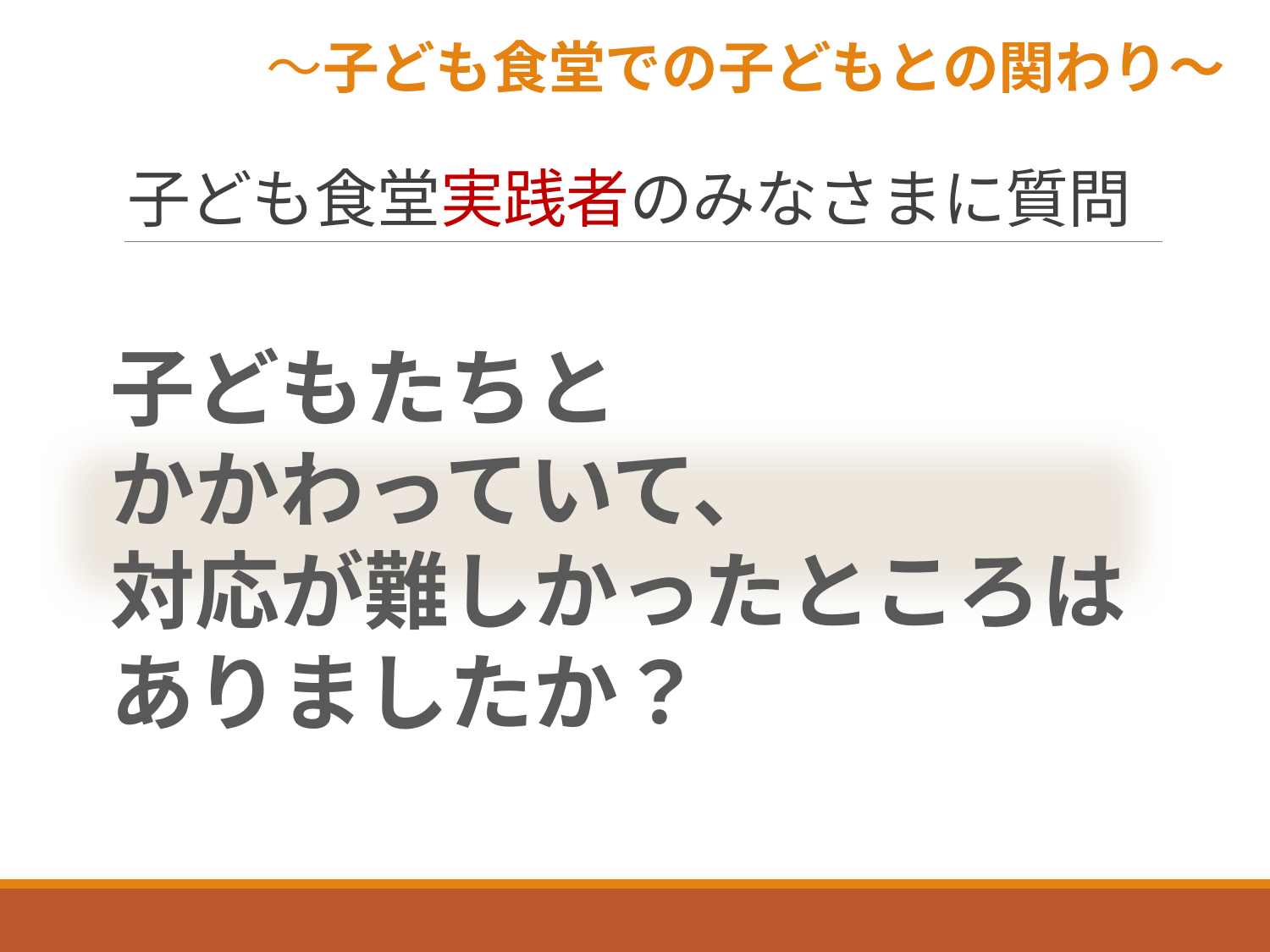

～子ども食堂での子どもとの関わり～
# 子ども食堂実践者のみなさまに質問
子どもたちと
かかわっていて、
対応が難しかったところは
ありましたか？